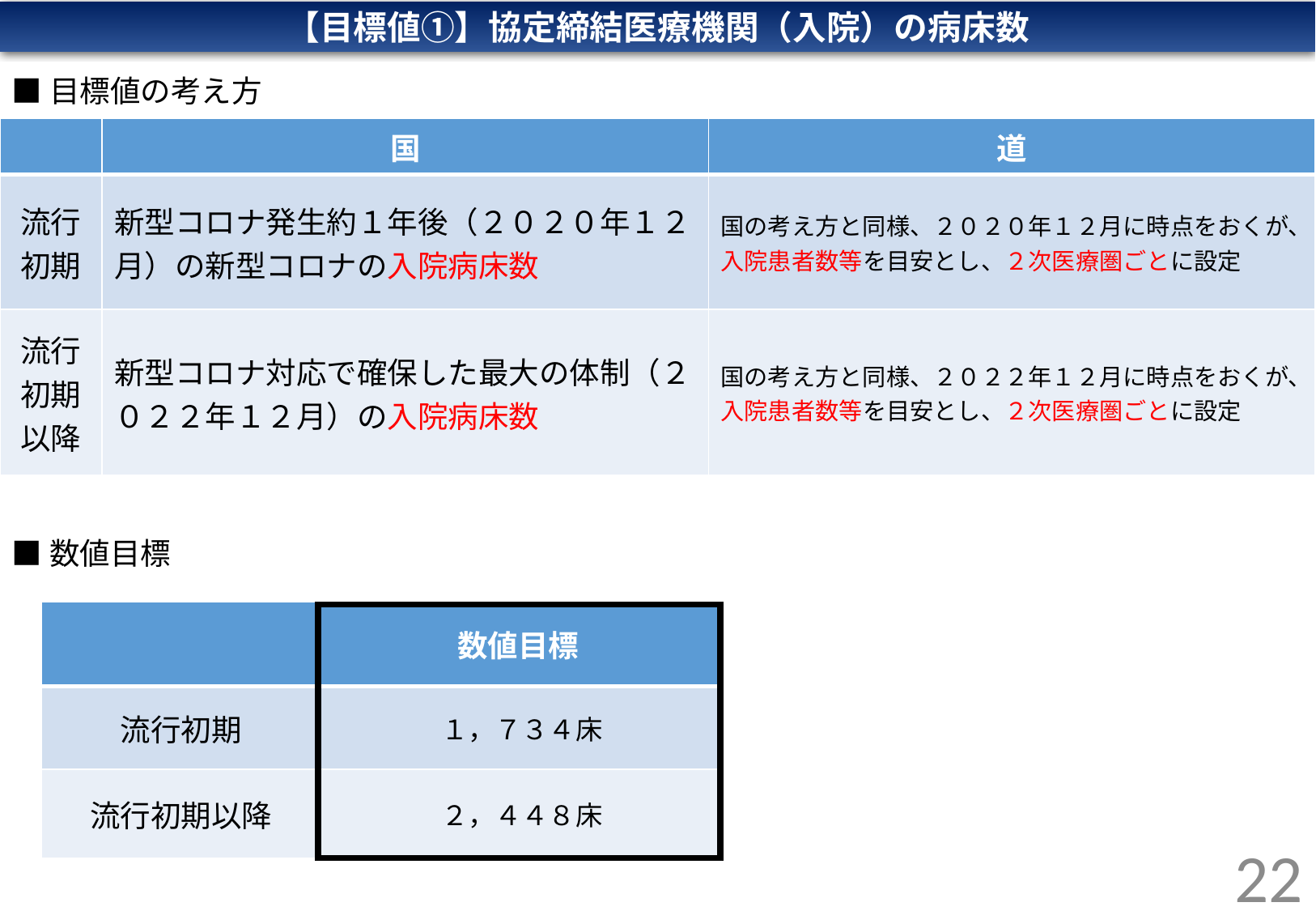

【目標値①】協定締結医療機関（入院）の病床数
■目標値の考え方
|  | 国 | 道 |
| --- | --- | --- |
| 流行初期 | 新型コロナ発生約１年後（２０２０年１２月）の新型コロナの入院病床数 | 国の考え方と同様、２０２０年１２月に時点をおくが、入院患者数等を目安とし、２次医療圏ごとに設定 |
| 流行初期以降 | 新型コロナ対応で確保した最大の体制（２０２２年１２月）の入院病床数 | 国の考え方と同様、２０２２年１２月に時点をおくが、入院患者数等を目安とし、２次医療圏ごとに設定 |
■数値目標
|  | 数値目標 |
| --- | --- |
| 流行初期 | １，７３４床 |
| 流行初期以降 | ２，４４８床 |

22